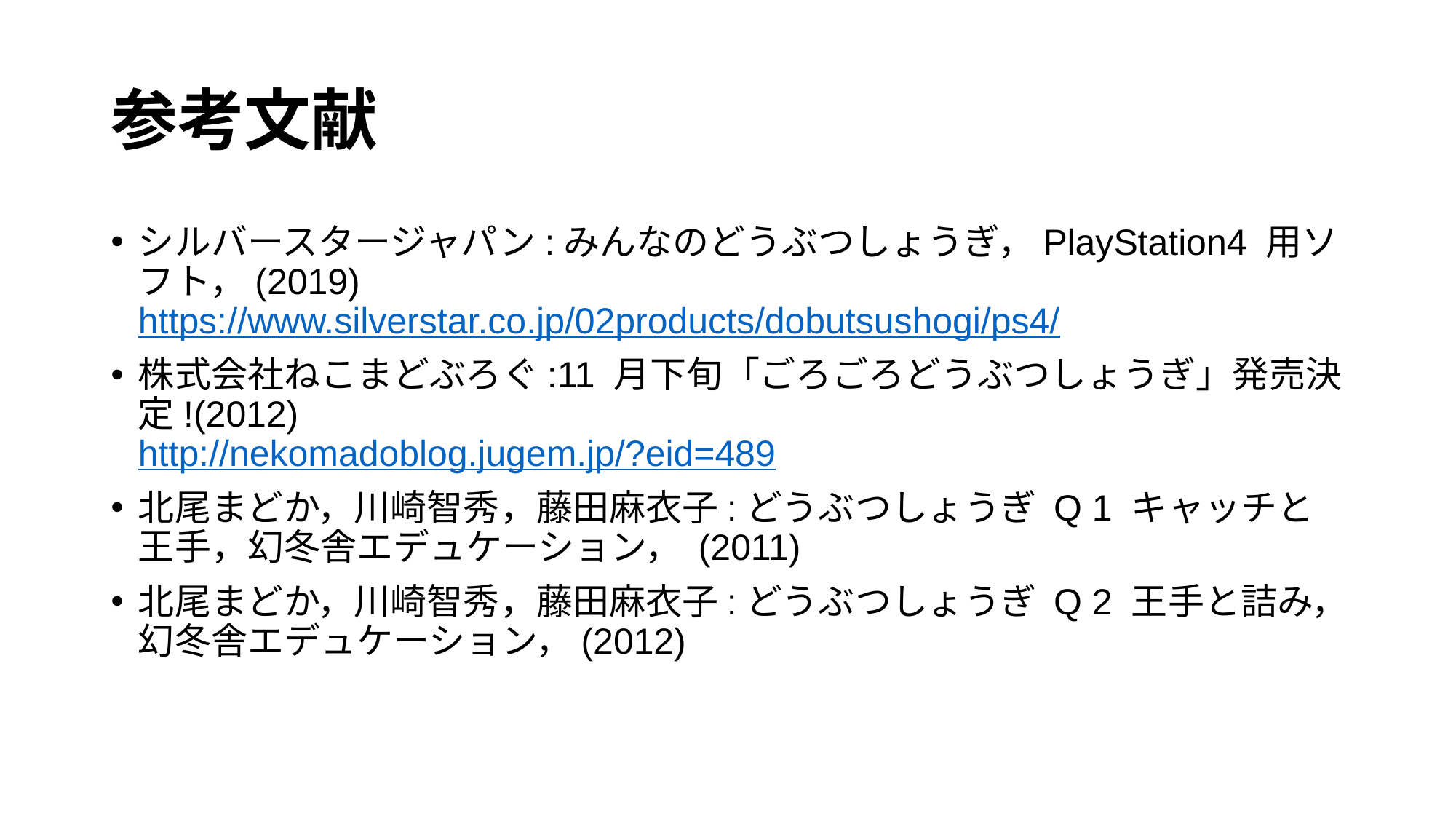

# 参考文献
シルバースタージャパン:みんなのどうぶつしょうぎ，PlayStation4 用ソフト，(2019)
https://www.silverstar.co.jp/02products/dobutsushogi/ps4/
株式会社ねこまどぶろぐ:11 月下旬「ごろごろどうぶつしょうぎ」発売決定!(2012)
http://nekomadoblog.jugem.jp/?eid=489
北尾まどか，川崎智秀，藤田麻衣子:どうぶつしょうぎ Q 1 キャッチと王手，幻冬舎エデュケーション， (2011)
北尾まどか，川崎智秀，藤田麻衣子:どうぶつしょうぎ Q 2 王手と詰み，幻冬舎エデュケーション，(2012)